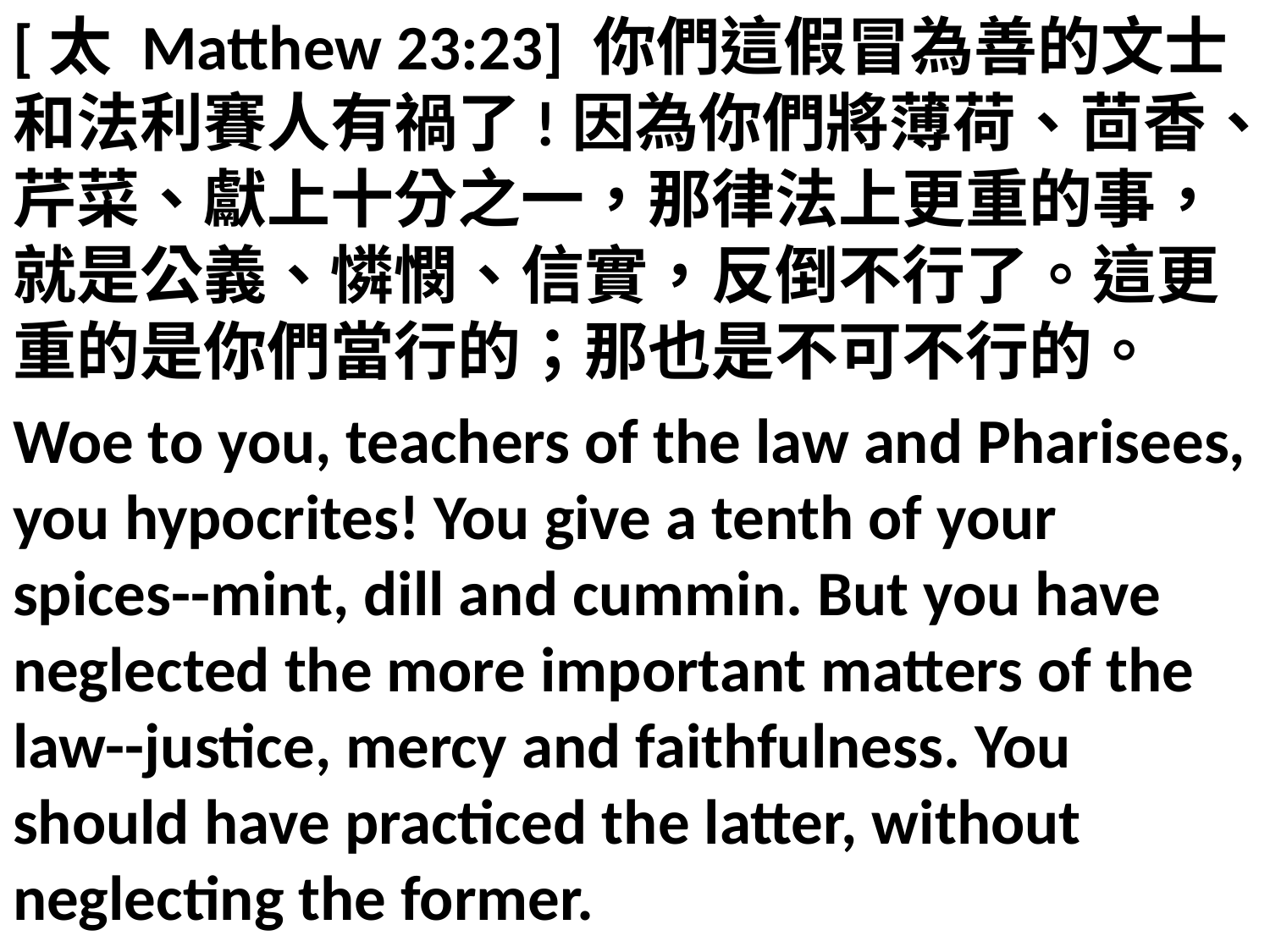

[太 Matthew 23:23] 你們這假冒為善的文士和法利賽人有禍了!因為你們將薄荷、茴香、芹菜、獻上十分之一，那律法上更重的事，就是公義、憐憫、信實，反倒不行了。這更重的是你們當行的；那也是不可不行的。
Woe to you, teachers of the law and Pharisees, you hypocrites! You give a tenth of your spices--mint, dill and cummin. But you have neglected the more important matters of the law--justice, mercy and faithfulness. You should have practiced the latter, without neglecting the former.